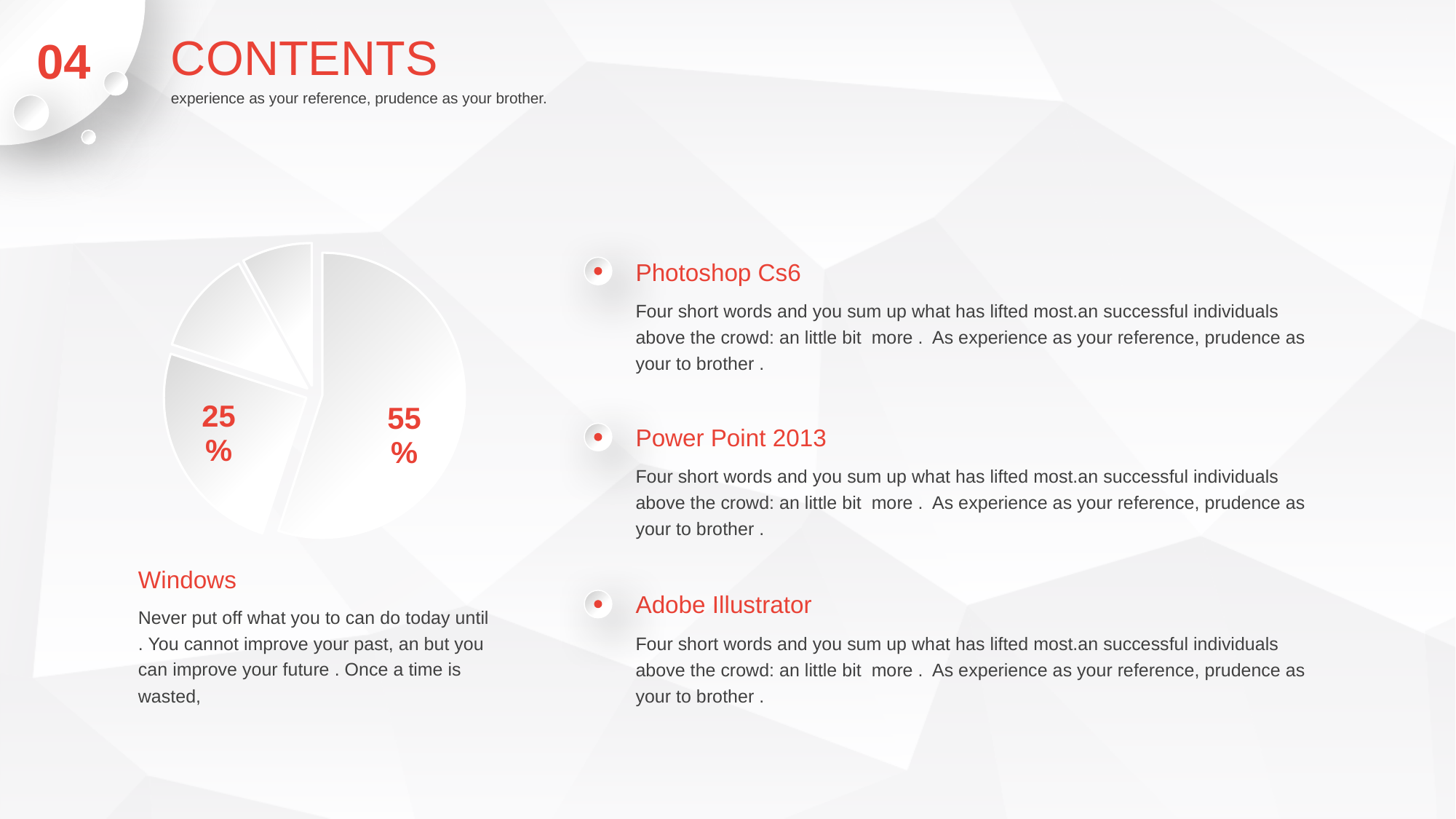

CONTENTS
04

experience as your reference, prudence as your brother.

### Chart

| Category | 销售额 |
|---|---|
| 第一季度 | 0.55 |
| 第二季度 | 0.25 |
| 第三季度 | 0.12 |
| 第四季度 | 0.08 |
Photoshop Cs6

Four short words and you sum up what has lifted most.an successful individuals above the crowd: an little bit  more .  As experience as your reference, prudence as your to brother .
Power Point 2013

Four short words and you sum up what has lifted most.an successful individuals above the crowd: an little bit  more .  As experience as your reference, prudence as your to brother .
Windows
Adobe Illustrator

Never put off what you to can do today until . You cannot improve your past, an but you can improve your future . Once a time is wasted,
Four short words and you sum up what has lifted most.an successful individuals above the crowd: an little bit  more .  As experience as your reference, prudence as your to brother .